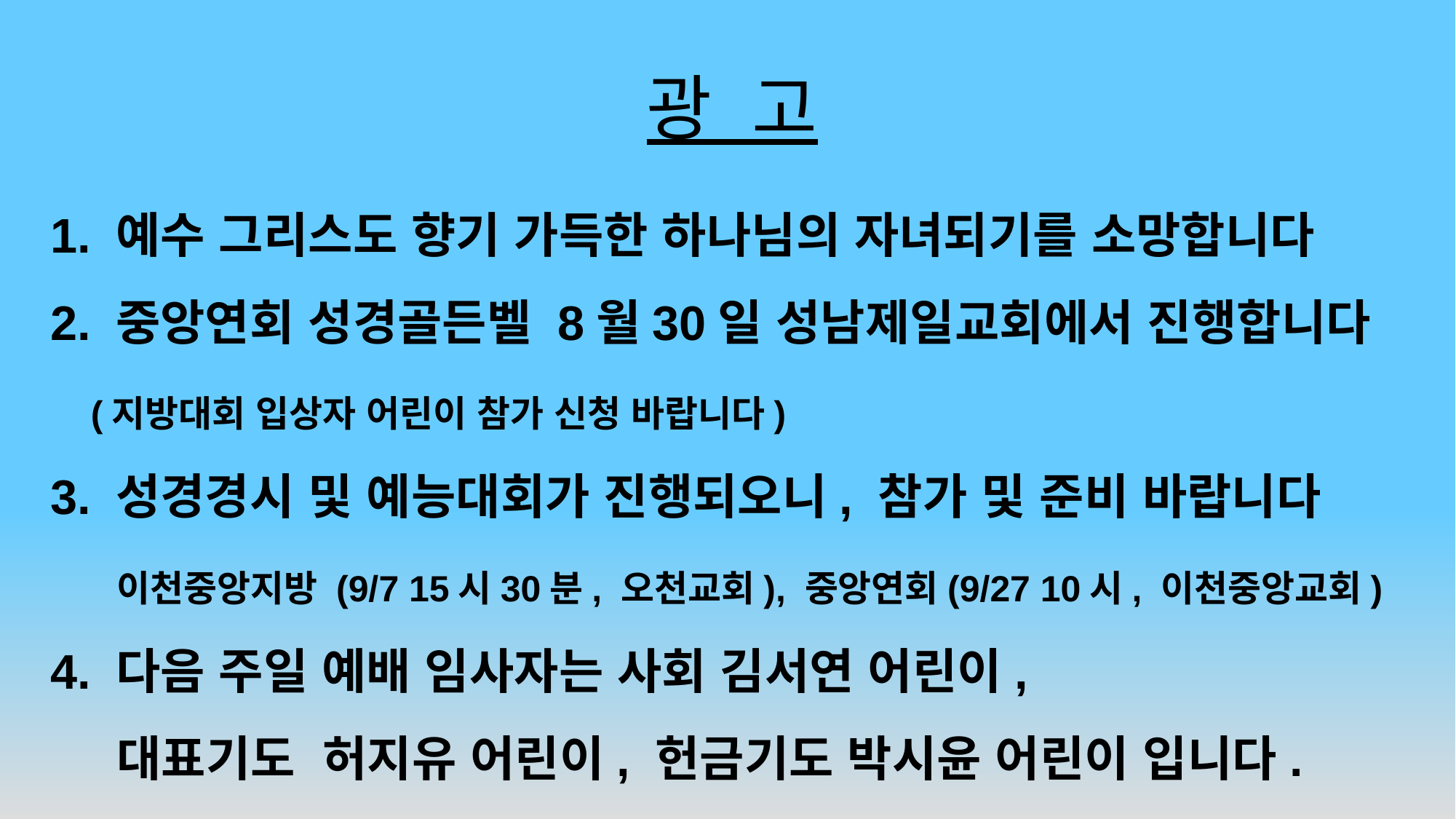

# 광  고
1. 예수 그리스도 향기 가득한 하나님의 자녀되기를 소망합니다
2. 중앙연회 성경골든벨 8월30일 성남제일교회에서 진행합니다
   (지방대회 입상자 어린이 참가 신청 바랍니다)
3. 성경경시 및 예능대회가 진행되오니, 참가 및 준비 바랍니다
    이천중앙지방 (9/7 15시30분, 오천교회), 중앙연회(9/27 10시, 이천중앙교회)
4. 다음 주일 예배 임사자는 사회 김서연 어린이,
    대표기도  허지유 어린이, 헌금기도 박시윤 어린이 입니다.